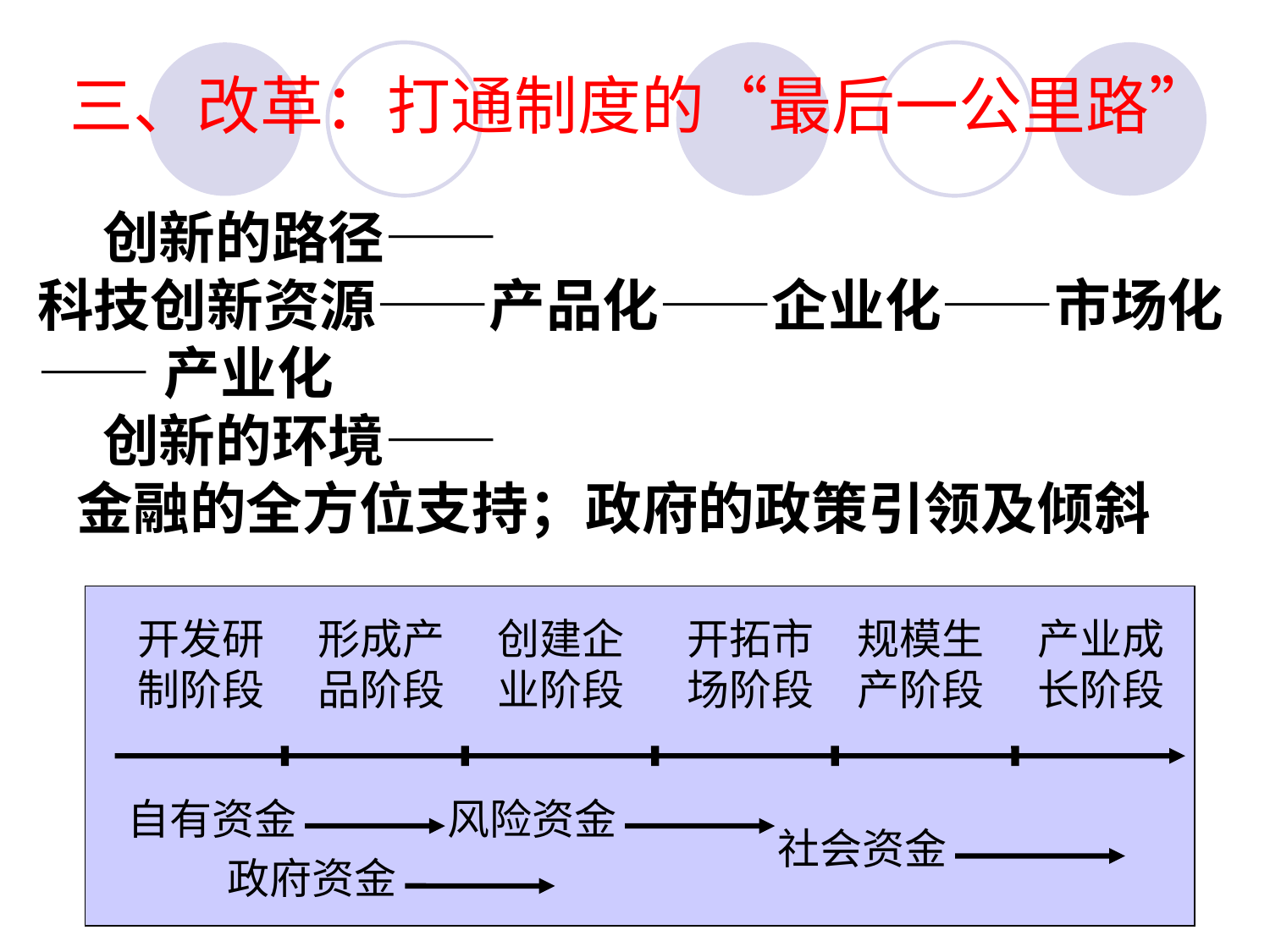

三、改革：打通制度的“最后一公里路”
    创新的路径——
科技创新资源——产品化——企业化——市场化
——产业化
    创新的环境——
  金融的全方位支持；政府的政策引领及倾斜

开发研制阶段
形成产品阶段
创建企业阶段
开拓市场阶段
规模生产阶段
产业成长阶段

自有资金
风险资金
社会资金

政府资金